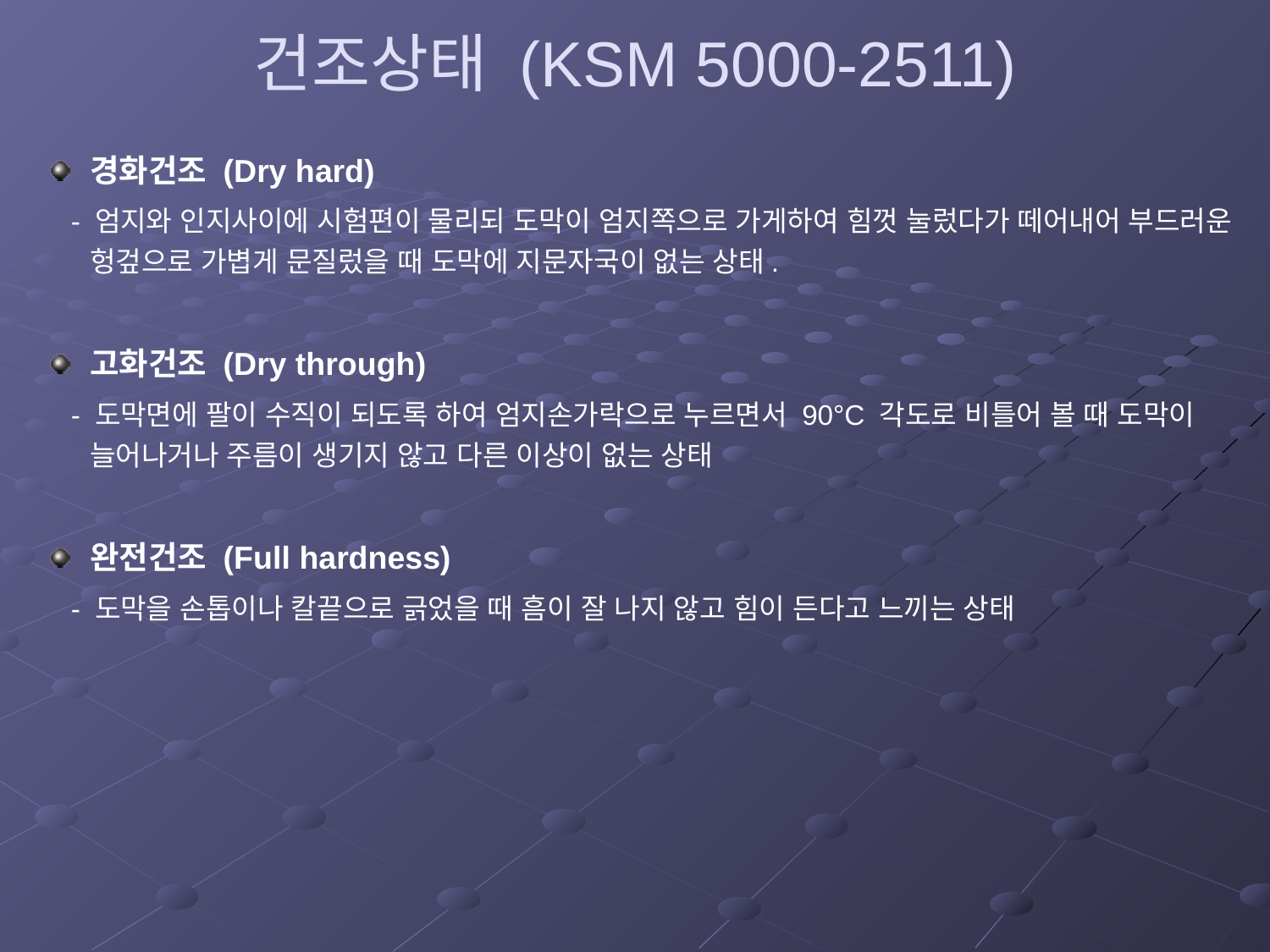

# 건조상태 (KSM 5000-2511)
경화건조 (Dry hard)
   - 엄지와 인지사이에 시험편이 물리되 도막이 엄지쪽으로 가게하여 힘껏 눌렀다가 떼어내어 부드러운 헝겊으로 가볍게 문질렀을 때 도막에 지문자국이 없는 상태.

고화건조 (Dry through)
   - 도막면에 팔이 수직이 되도록 하여 엄지손가락으로 누르면서 90°C 각도로 비틀어 볼 때 도막이 늘어나거나 주름이 생기지 않고 다른 이상이 없는 상태

완전건조 (Full hardness)
   - 도막을 손톱이나 칼끝으로 긁었을 때 흠이 잘 나지 않고 힘이 든다고 느끼는 상태